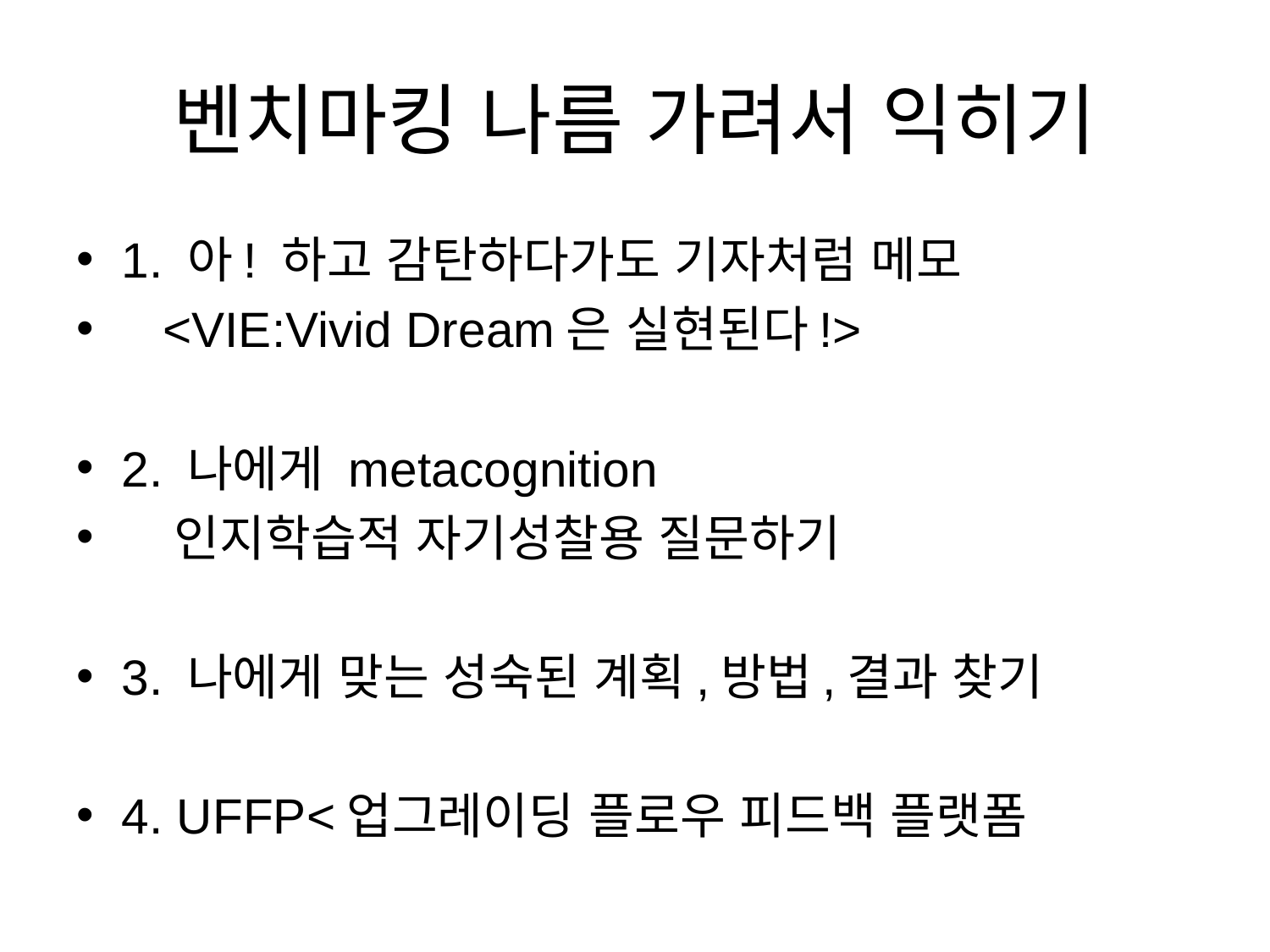

# 벤치마킹 나름 가려서 익히기
1. 아! 하고 감탄하다가도 기자처럼 메모
   <VIE:Vivid Dream은 실현된다!>

2. 나에게 metacognition
   인지학습적 자기성찰용 질문하기

3. 나에게 맞는 성숙된 계획,방법,결과 찾기

4. UFFP<업그레이딩 플로우 피드백 플랫폼